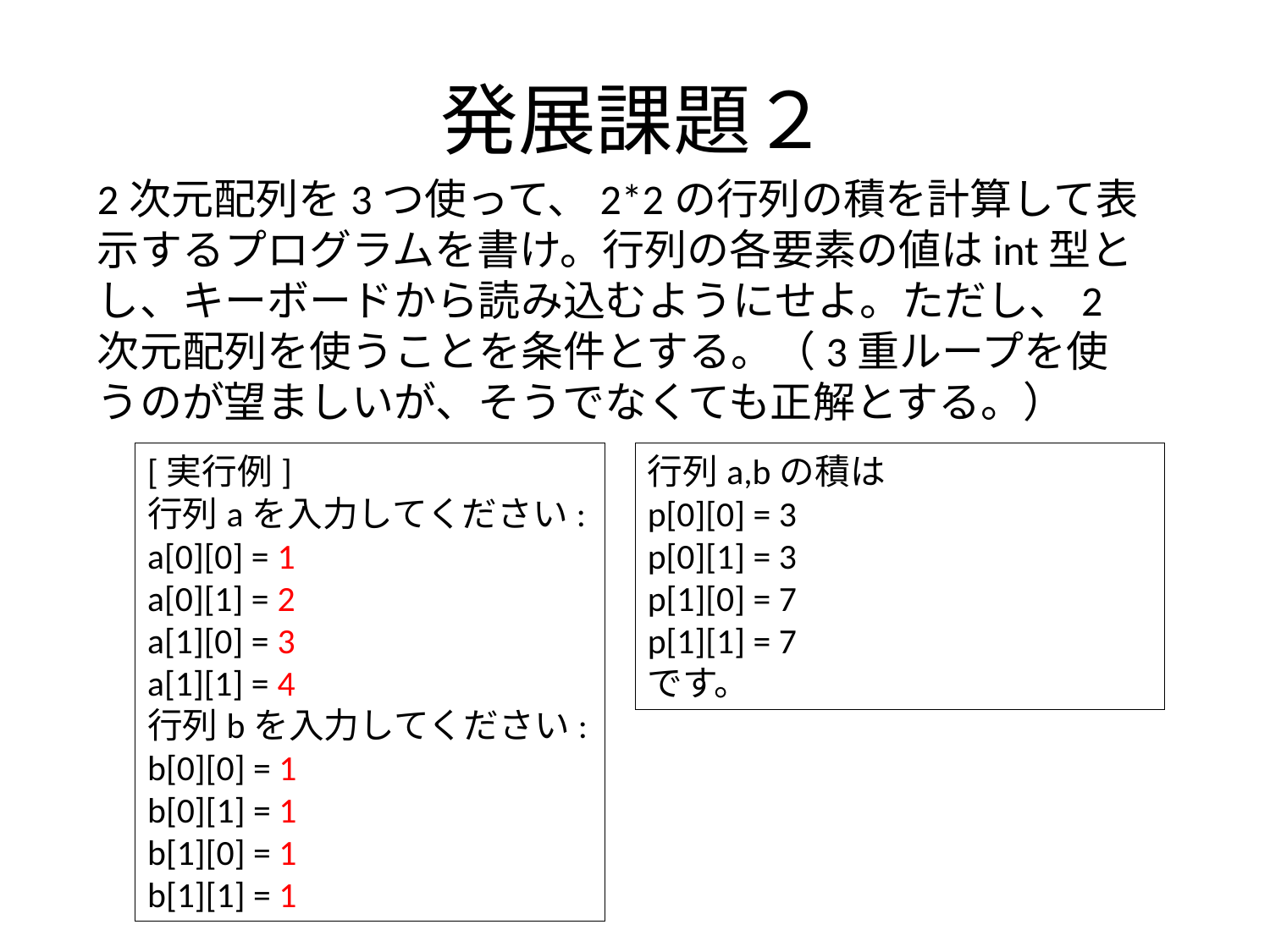

# 発展課題２
2次元配列を3つ使って、2*2の行列の積を計算して表示するプログラムを書け。行列の各要素の値はint型とし、キーボードから読み込むようにせよ。ただし、2次元配列を使うことを条件とする。（3重ループを使うのが望ましいが、そうでなくても正解とする。）
[実行例]
行列aを入力してください:
a[0][0] = 1
a[0][1] = 2
a[1][0] = 3
a[1][1] = 4
行列bを入力してください:
b[0][0] = 1
b[0][1] = 1
b[1][0] = 1
b[1][1] = 1
行列a,bの積は
p[0][0] = 3
p[0][1] = 3
p[1][0] = 7
p[1][1] = 7
です。